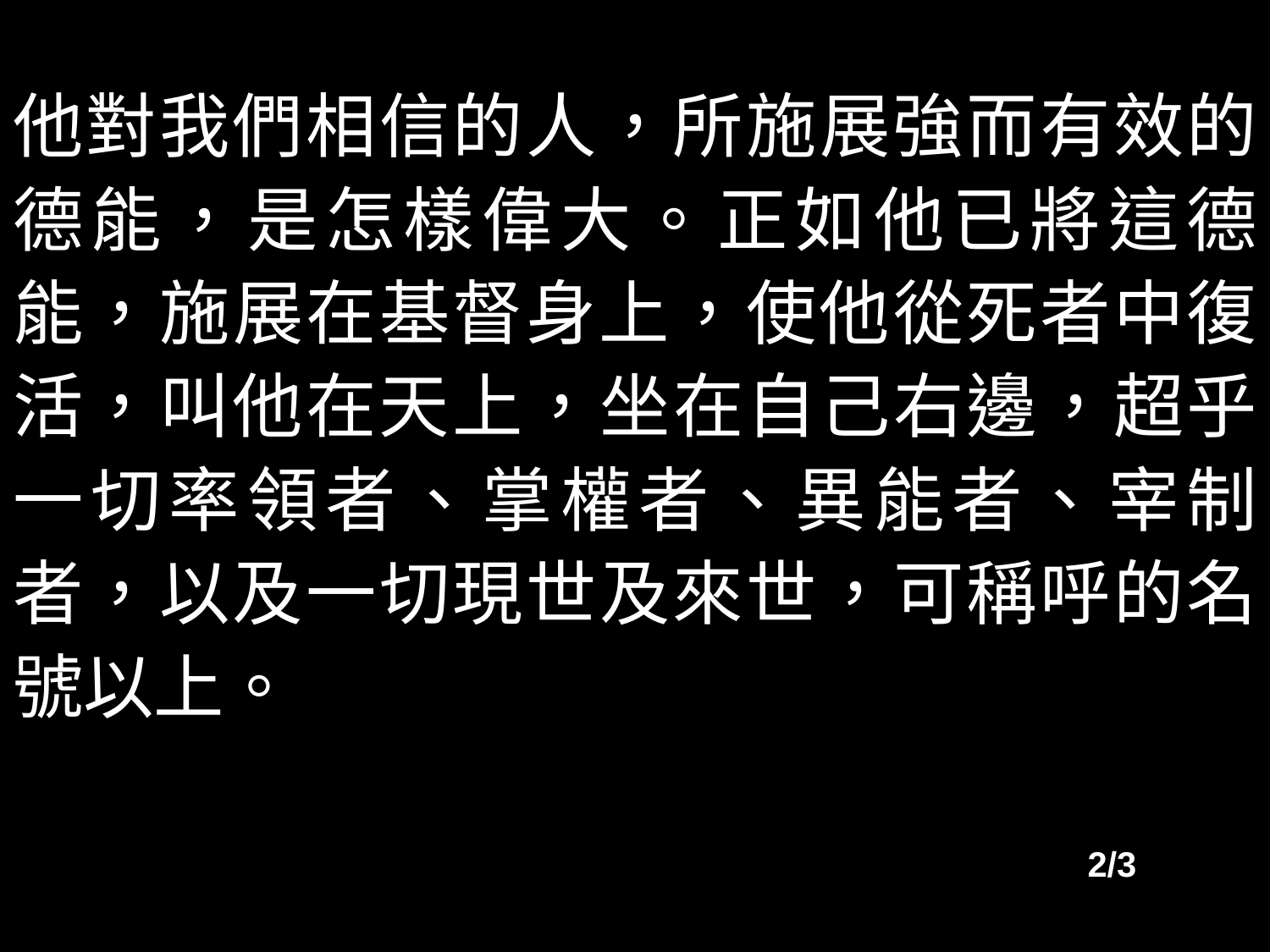

他對我們相信的人，所施展強而有效的德能，是怎樣偉大。正如他已將這德能，施展在基督身上，使他從死者中復活，叫他在天上，坐在自己右邊，超乎一切率領者、掌權者、異能者、宰制者，以及一切現世及來世，可稱呼的名號以上。
2/3